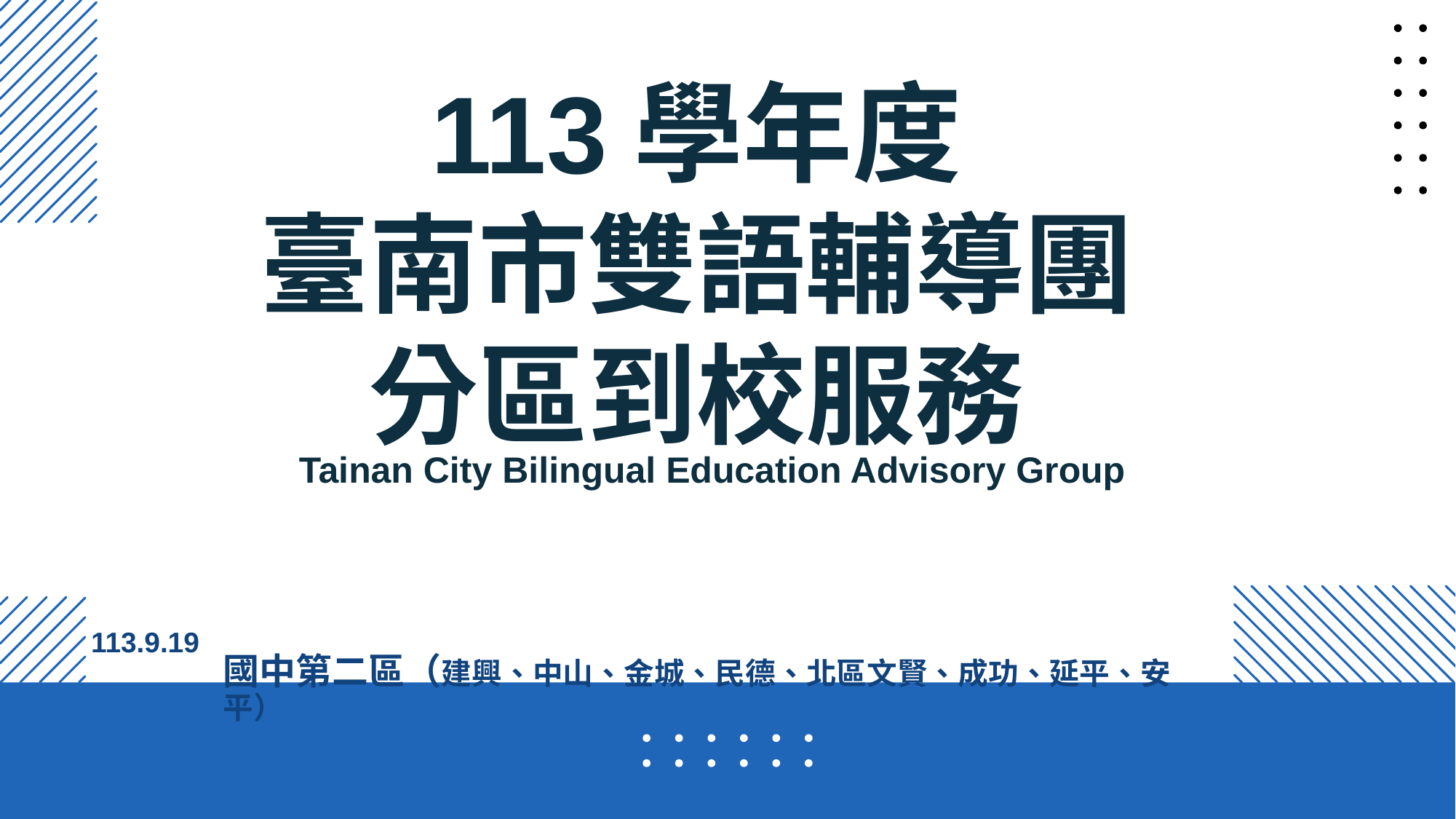

# 113學年度 臺南市雙語輔導團 分區到校服務
Tainan City Bilingual Education Advisory Group

113.9.19

國中第二區（建興、中山、金城、民德、北區文賢、成功、延平、安平）